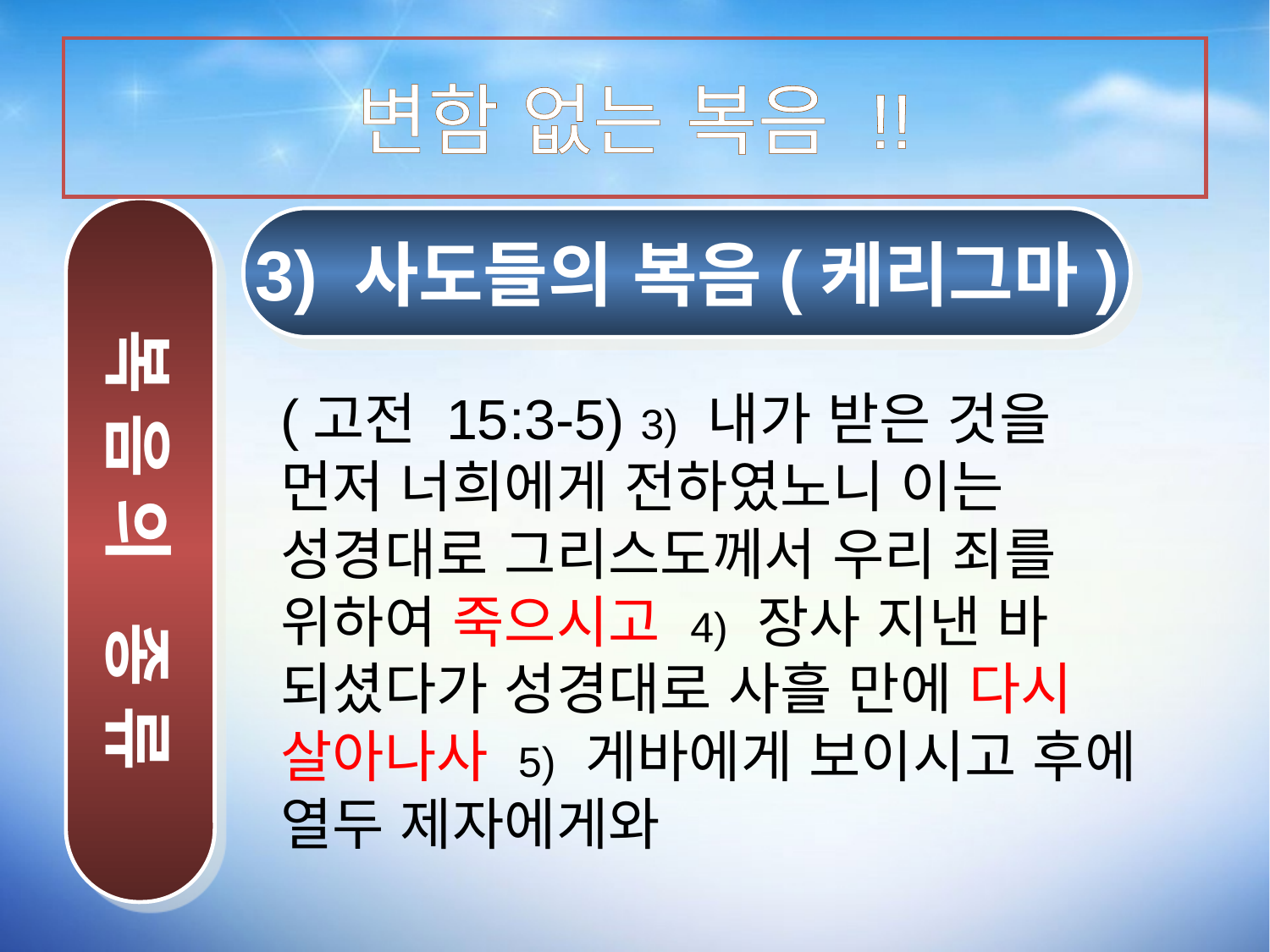

# 변함 없는 복음 !!
복 음 의   종 류
3) 사도들의 복음(케리그마)
(고전 15:3-5) 3) 내가 받은 것을 먼저 너희에게 전하였노니 이는 성경대로 그리스도께서 우리 죄를 위하여 죽으시고 4) 장사 지낸 바 되셨다가 성경대로 사흘 만에 다시 살아나사 5) 게바에게 보이시고 후에 열두 제자에게와